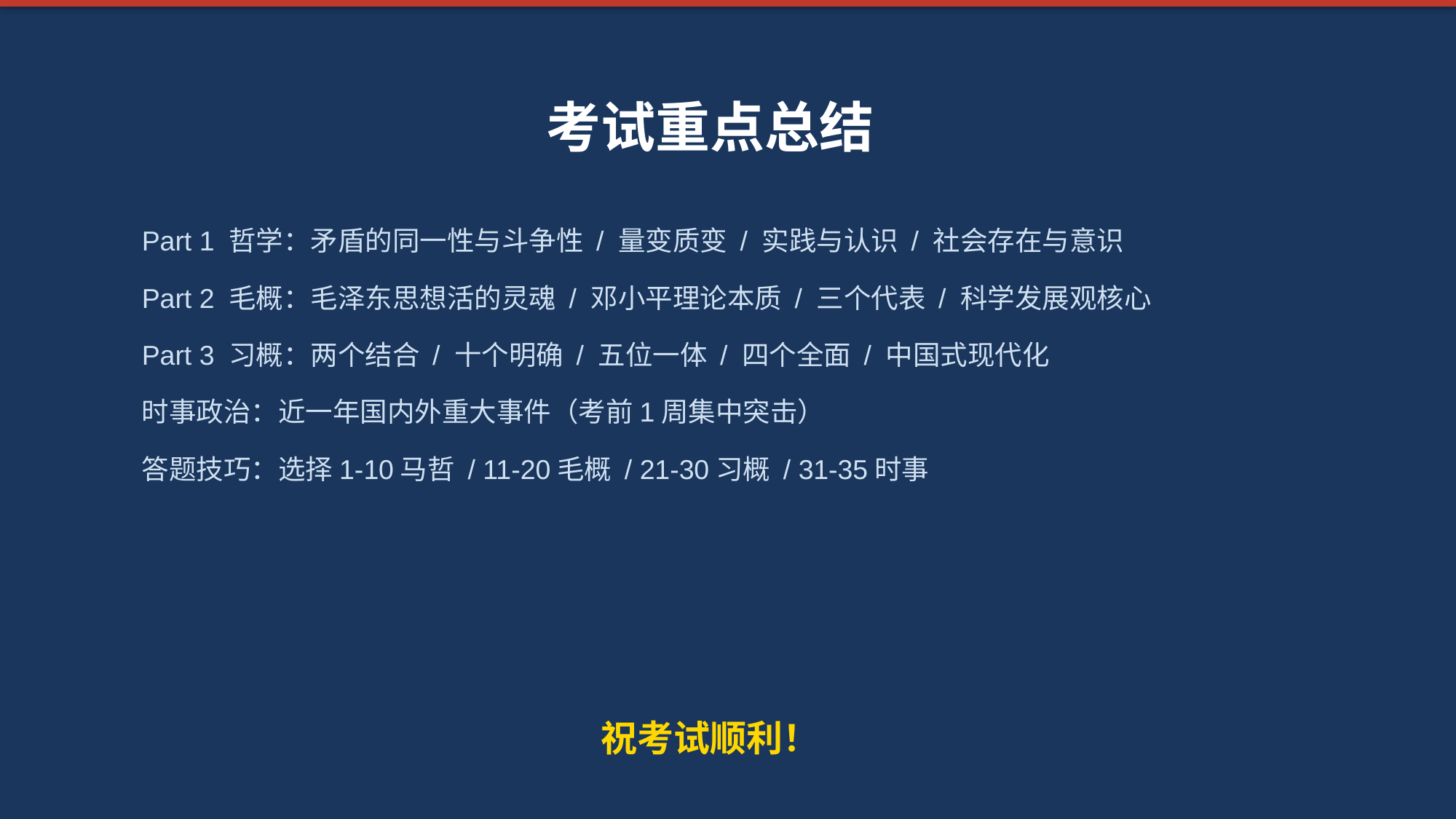

考试重点总结
Part 1 哲学：矛盾的同一性与斗争性 / 量变质变 / 实践与认识 / 社会存在与意识
Part 2 毛概：毛泽东思想活的灵魂 / 邓小平理论本质 / 三个代表 / 科学发展观核心
Part 3 习概：两个结合 / 十个明确 / 五位一体 / 四个全面 / 中国式现代化
时事政治：近一年国内外重大事件（考前1周集中突击）
答题技巧：选择1-10马哲 / 11-20毛概 / 21-30习概 / 31-35时事
祝考试顺利！